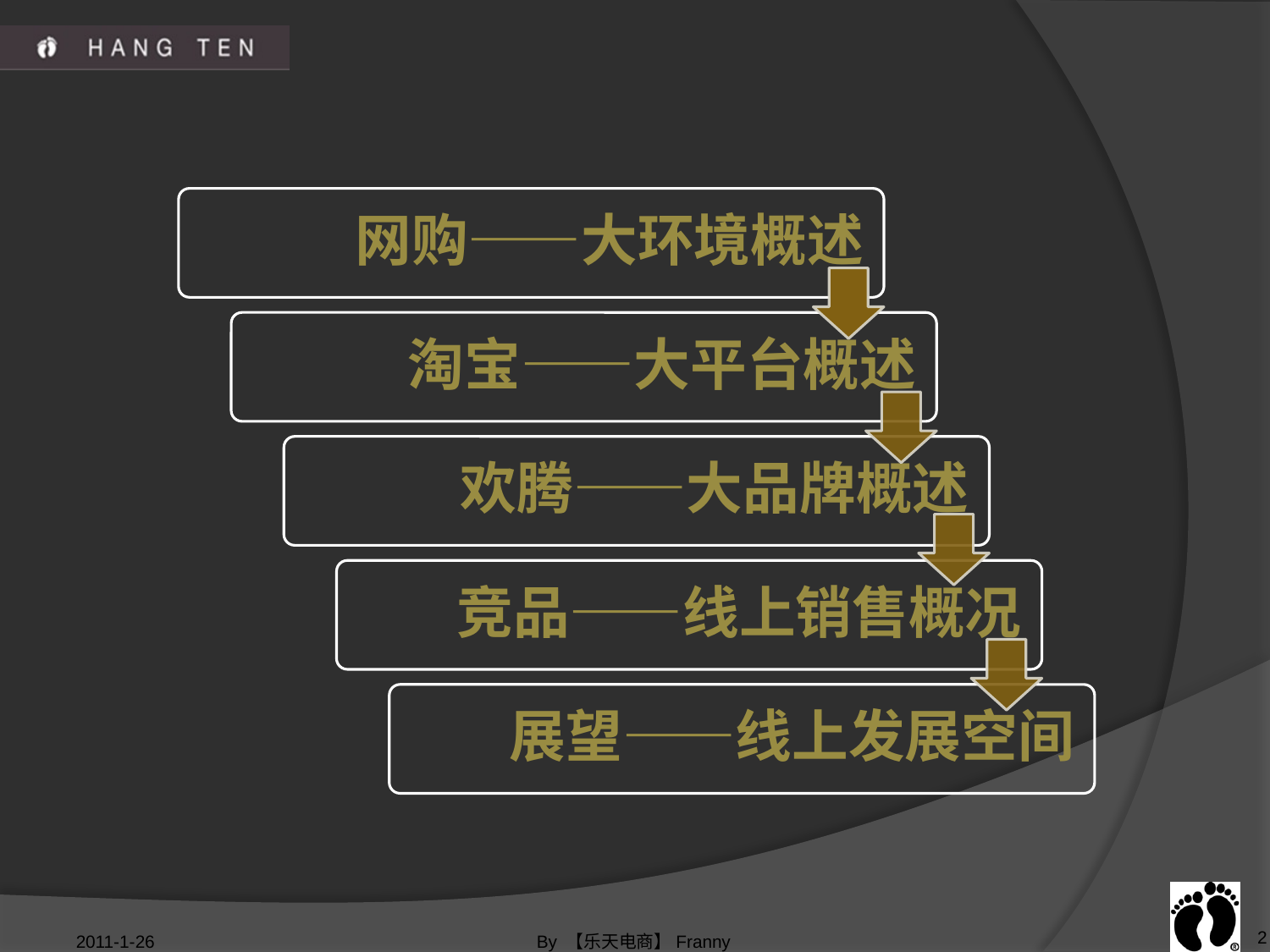

网购——大环境概述
淘宝——大平台概述
欢腾——大品牌概述
竞品——线上销售概况
展望——线上发展空间

2011-1-26
By 【乐天电商】Franny
2